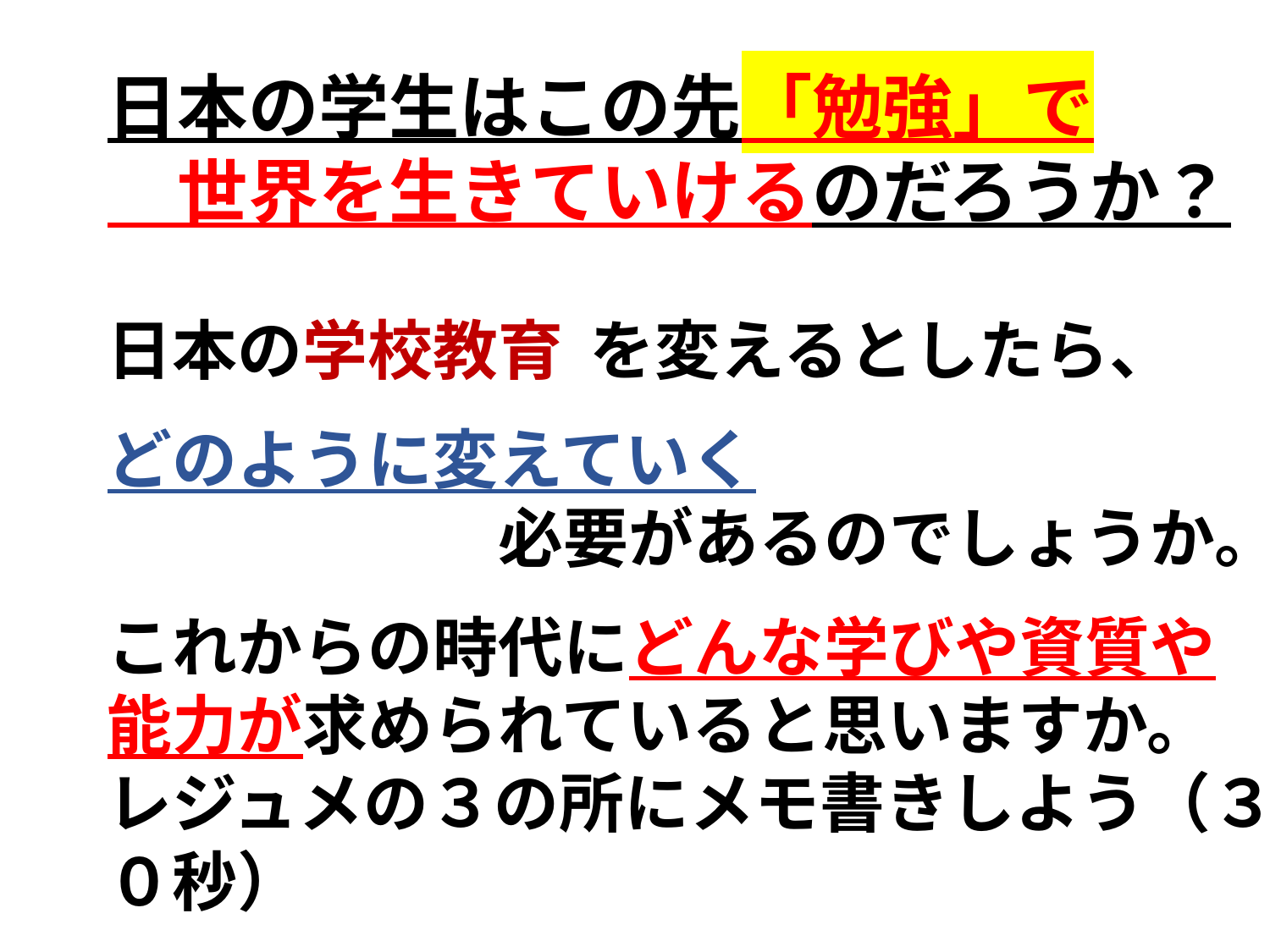

日本の学生はこの先「勉強」で
　世界を生きていけるのだろうか？

日本の学校教育　を変えるとしたら、

どのように変えていく
　　　　　　必要があるのでしょうか。

これからの時代にどんな学びや資質や
能力が求められていると思いますか。
レジュメの３の所にメモ書きしよう（３０秒）

それを構造化するとどうなるだろうか、4の所にお書きください